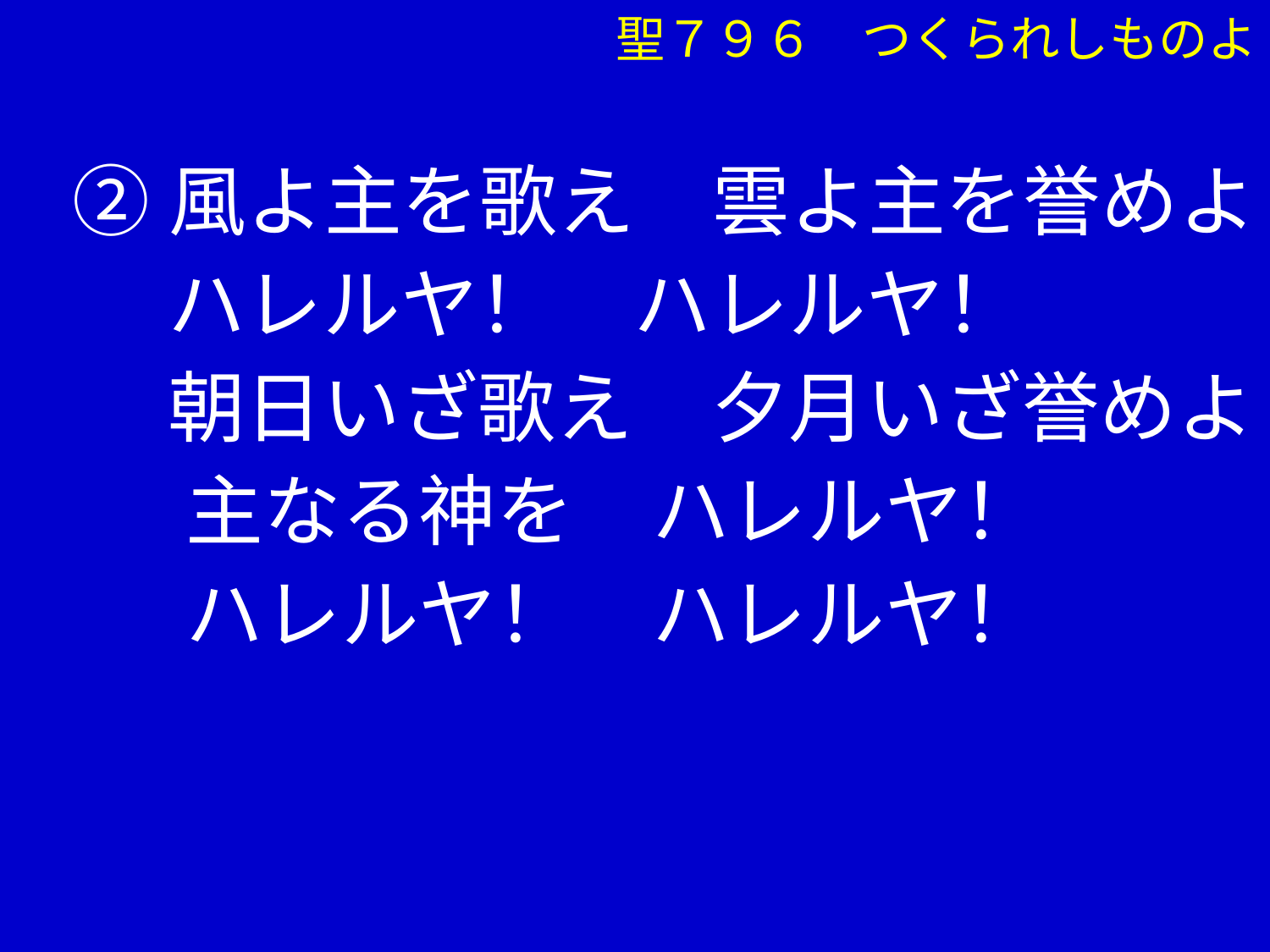

聖７９６　つくられしものよ

②風よ主を歌え　雲よ主を誉めよ
　 ハレルヤ！　ハレルヤ！
　 朝日いざ歌え　夕月いざ誉めよ
 　主なる神を　ハレルヤ！
 　ハレルヤ！　ハレルヤ！